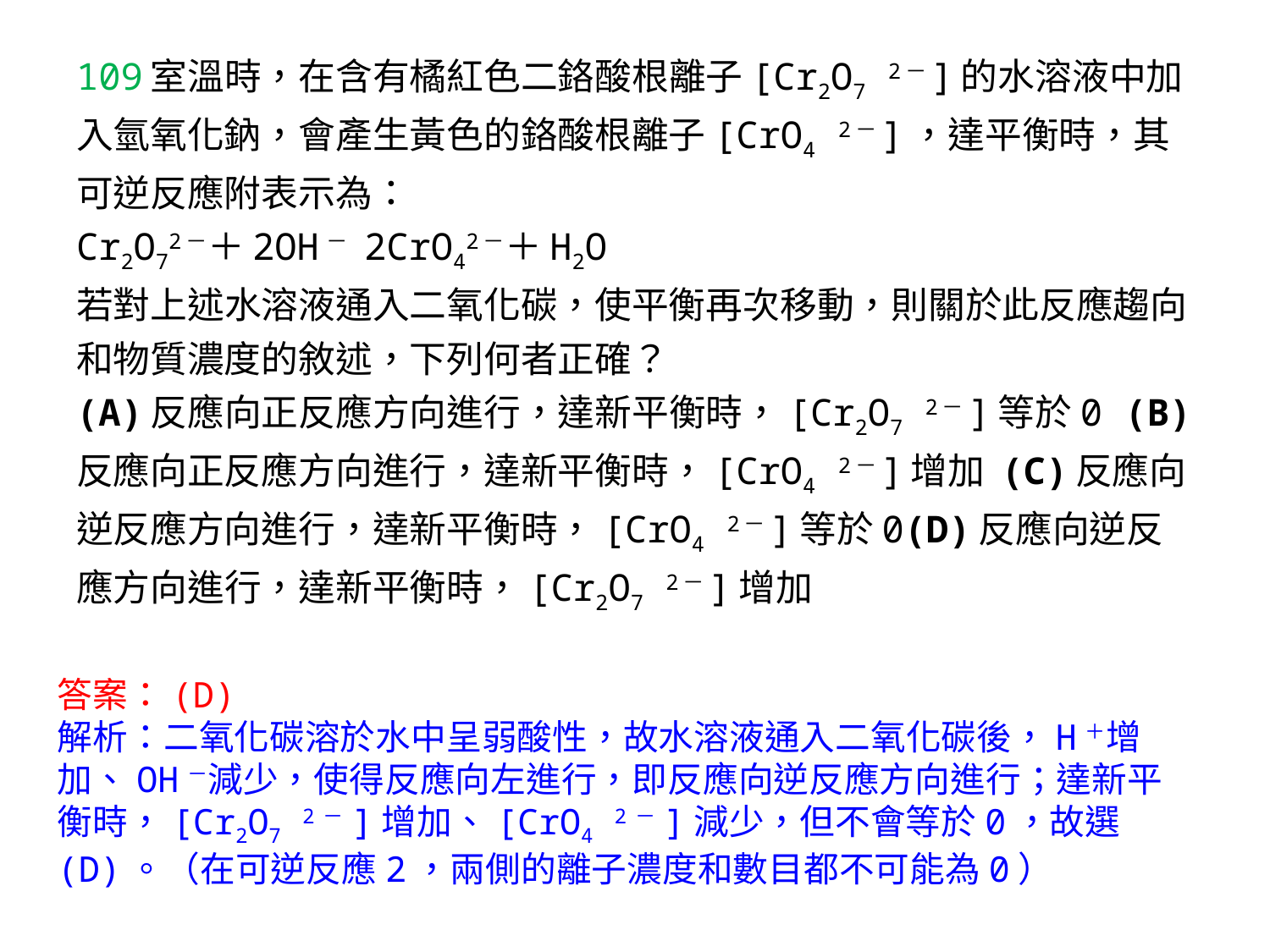

# 109室溫時，在含有橘紅色二鉻酸根離子[Cr2O7 2－]的水溶液中加入氫氧化鈉，會產生黃色的鉻酸根離子[CrO4 2－]，達平衡時，其可逆反應附表示為： Cr2O72－＋2OH－ 2CrO42－＋H2O 若對上述水溶液通入二氧化碳，使平衡再次移動，則關於此反應趨向和物質濃度的敘述，下列何者正確？ (A)反應向正反應方向進行，達新平衡時，[Cr2O7 2－]等於0 (B)反應向正反應方向進行，達新平衡時，[CrO4 2－]增加 (C)反應向逆反應方向進行，達新平衡時，[CrO4 2－]等於0(D)反應向逆反應方向進行，達新平衡時，[Cr2O7 2－]增加
答案：(D)
解析：二氧化碳溶於水中呈弱酸性，故水溶液通入二氧化碳後，H＋增加、OH－減少，使得反應向左進行，即反應向逆反應方向進行；達新平衡時，[Cr2O7 2－]增加、[CrO4 2－]減少，但不會等於0，故選(D)。（在可逆反應2，兩側的離子濃度和數目都不可能為0）